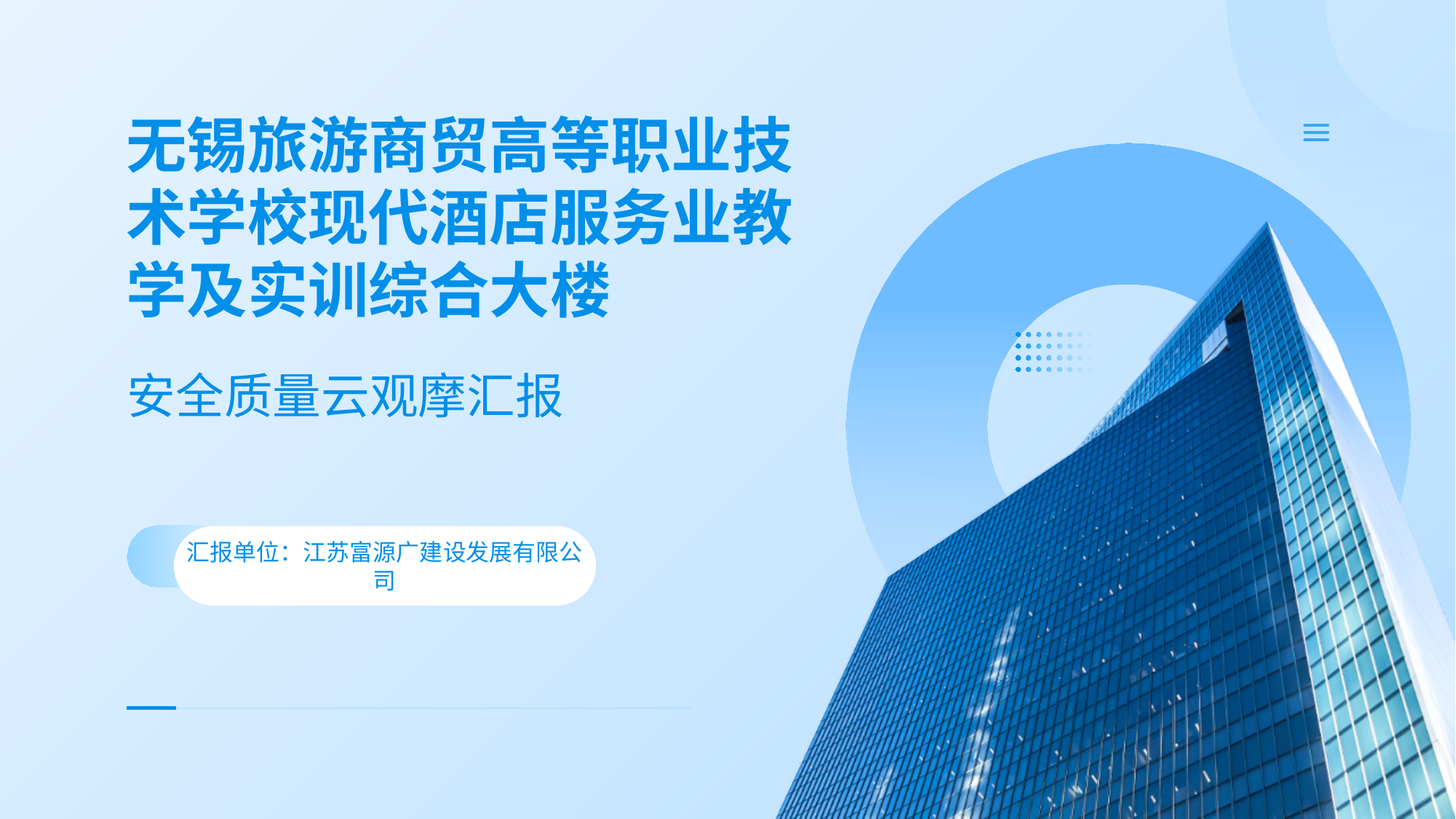

# 无锡旅游商贸高等职业技术学校现代酒店服务业教学及实训综合大楼
安全质量云观摩汇报
汇报单位：江苏富源广建设发展有限公司